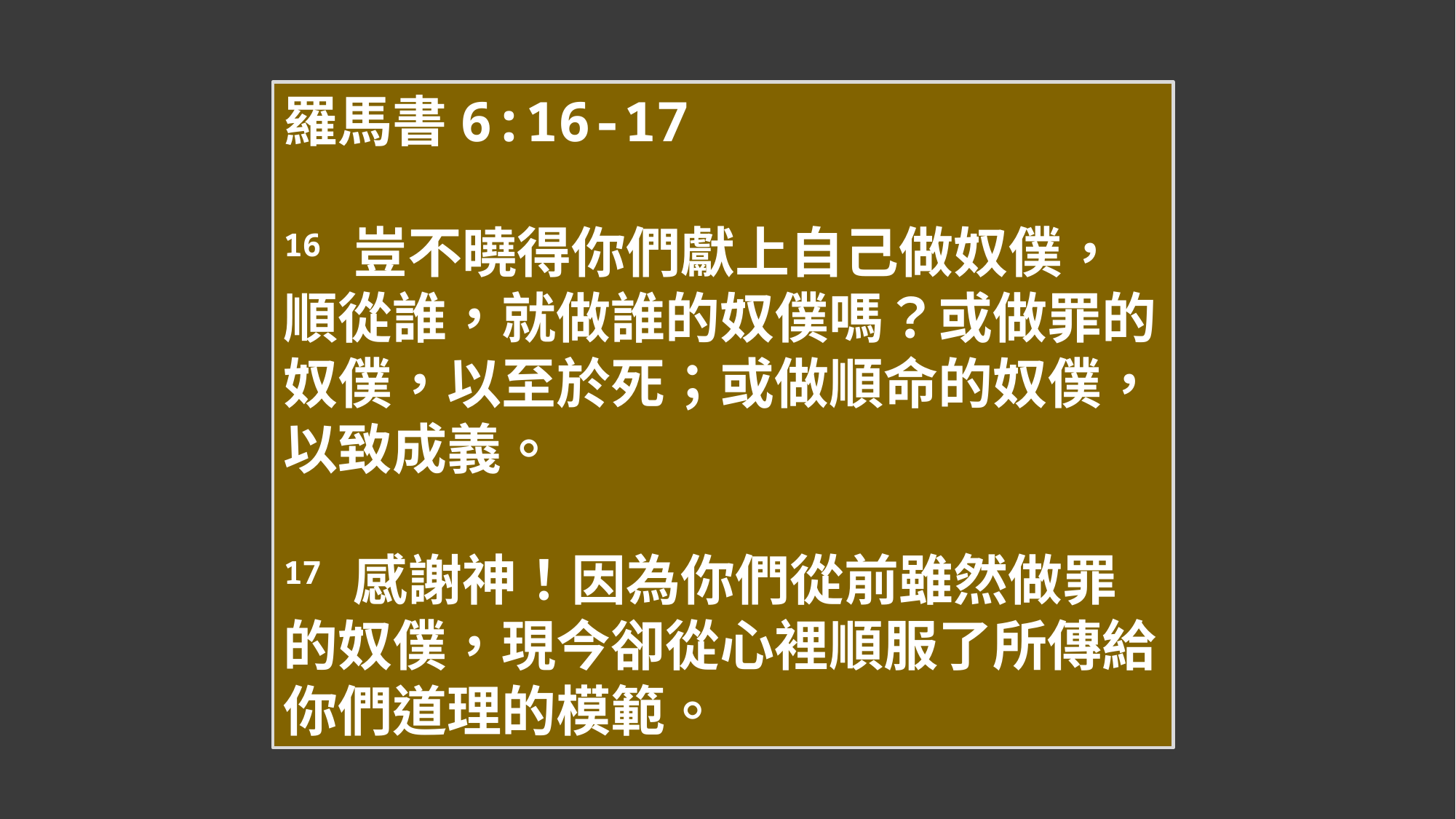

羅馬書6:16-17

16 豈不曉得你們獻上自己做奴僕，順從誰，就做誰的奴僕嗎？或做罪的奴僕，以至於死；或做順命的奴僕，以致成義。

17 感謝神！因為你們從前雖然做罪的奴僕，現今卻從心裡順服了所傳給你們道理的模範。